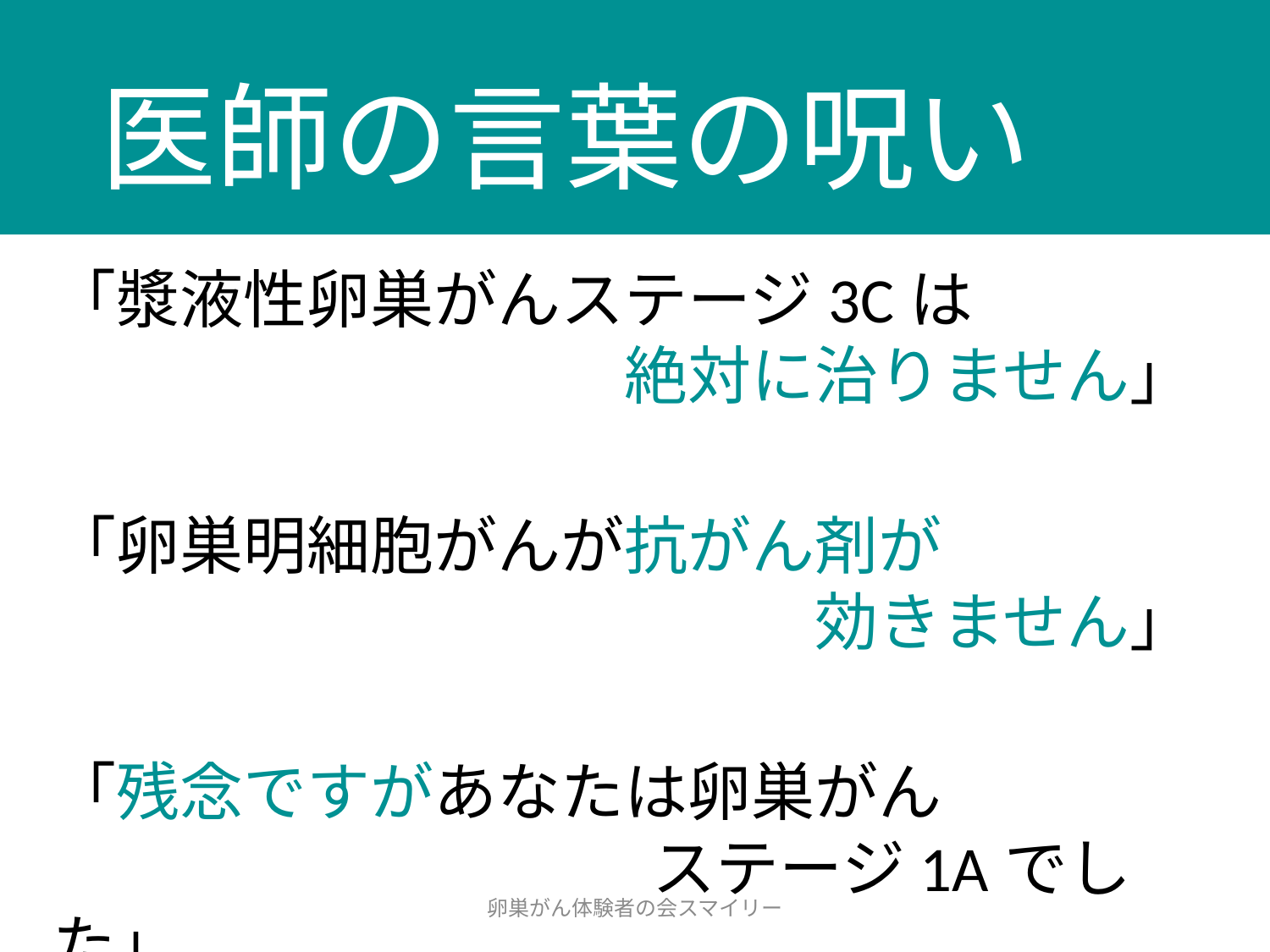

# 医師の言葉の呪い
「漿液性卵巣がんステージ3Cは
　　　　　　　　　絶対に治りません」
「卵巣明細胞がんが抗がん剤が
　　　　　　　　　　　　効きません」
「残念ですがあなたは卵巣がん
				　  ステージ1Aでした」
卵巣がん体験者の会スマイリー